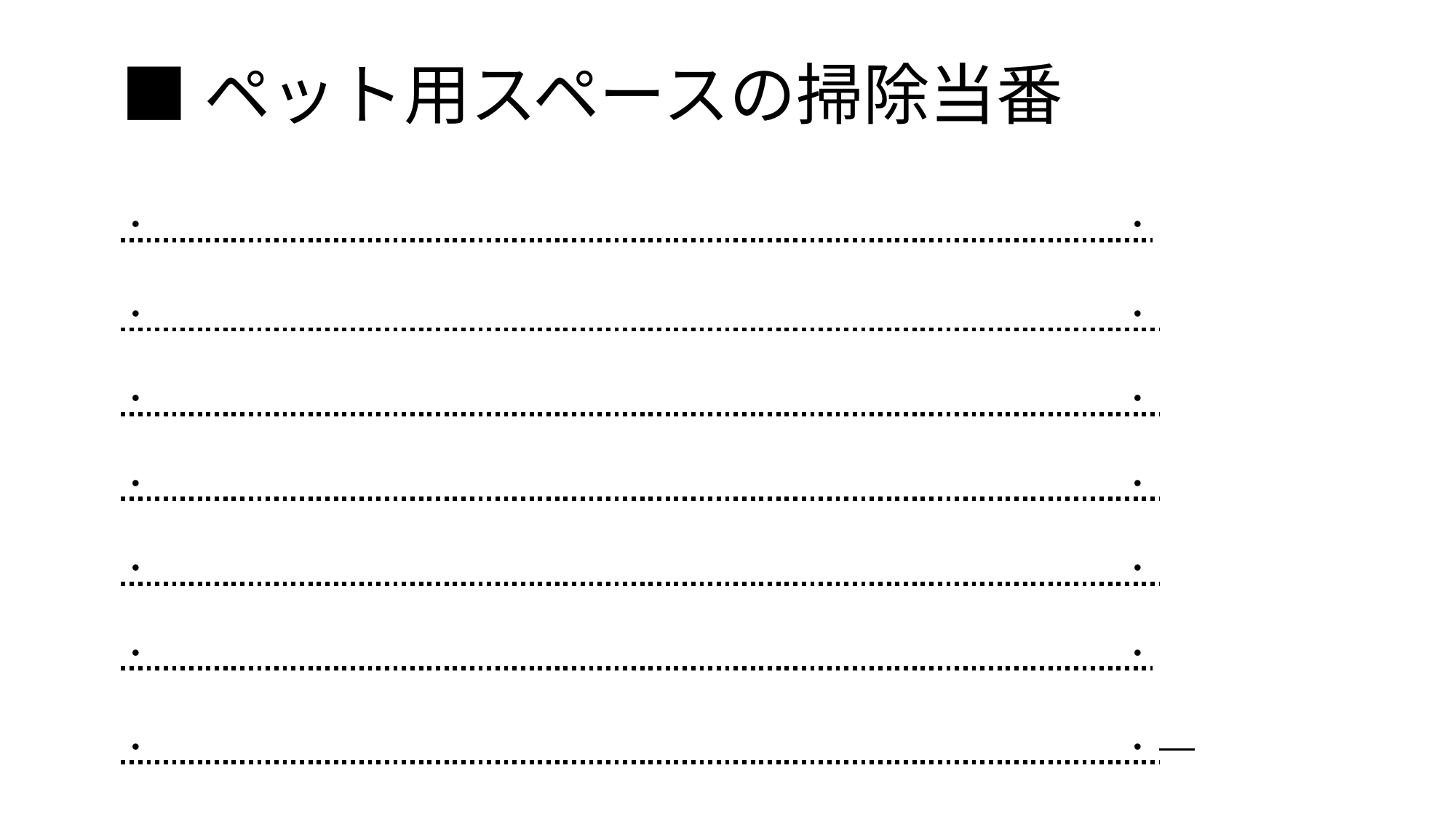

# ■ペット用スペースの掃除当番
・　　　　　　　　　　　　　　　　　　　　　　　　　　　　　　　　　・
・　　　　　　　　　　　　　　　　　　　　　　　　　　　　　　　　　・
・　　　　　　　　　　　　　　　　　　　　　　　　　　　　　　　　　・
・　　　　　　　　　　　　　　　　　　　　　　　　　　　　　　　　　・
・　　　　　　　　　　　　　　　　　　　　　　　　　　　　　　　　　・
・　　　　　　　　　　　　　　　　　　　　　　　　　　　　　　　　　・
・　　　　　　　　　　　　　　　　　　　　　　　　　　　　　　　　　・